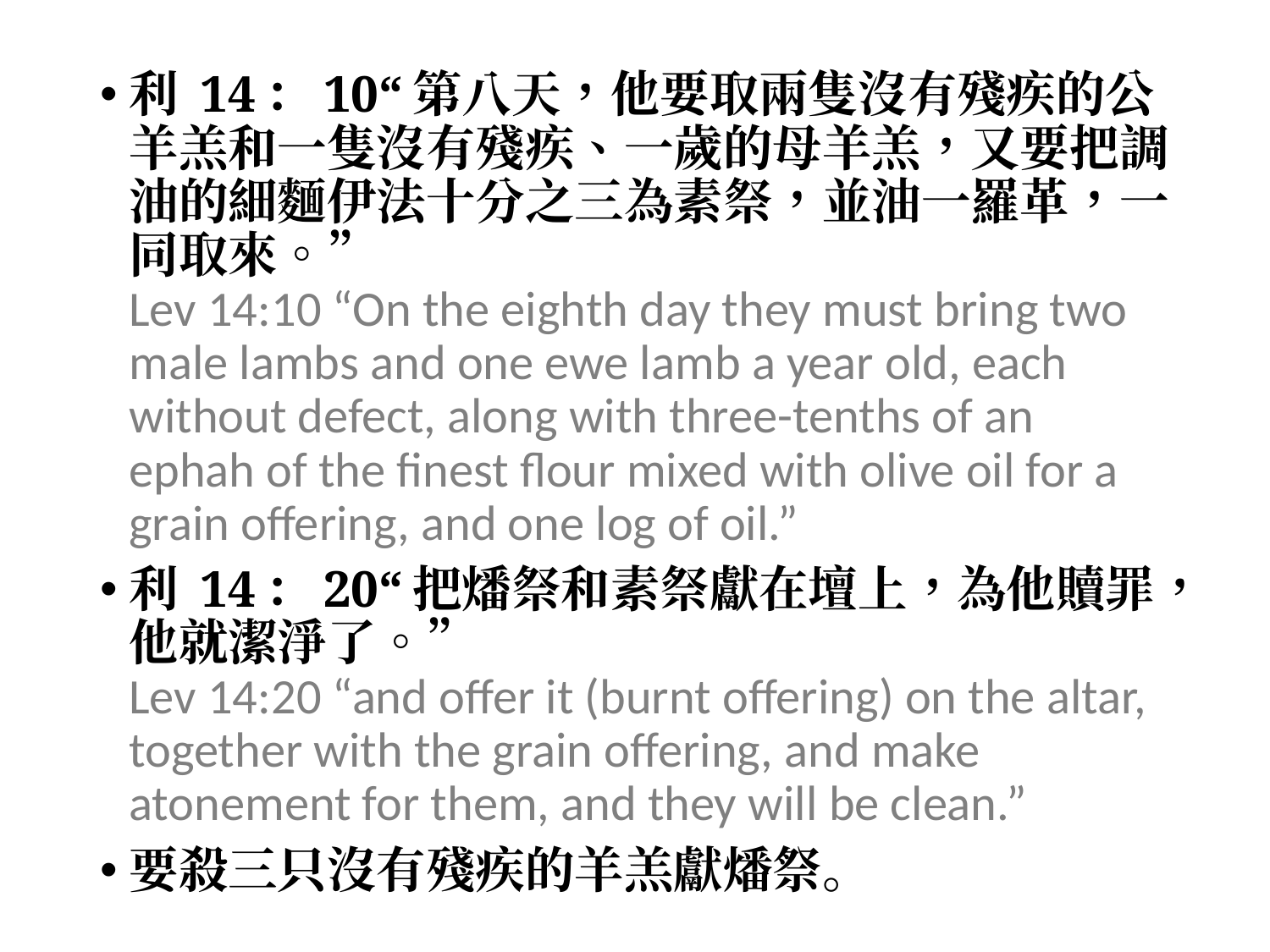

利 14：10“第八天，他要取兩隻沒有殘疾的公羊羔和一隻沒有殘疾、一歲的母羊羔，又要把調油的細麵伊法十分之三為素祭，並油一羅革，一同取來。”
Lev 14:10 “On the eighth day they must bring two male lambs and one ewe lamb a year old, each without defect, along with three-tenths of an ephah of the finest flour mixed with olive oil for a grain offering, and one log of oil.”
利 14：20“把燔祭和素祭獻在壇上，為他贖罪，他就潔淨了。”
Lev 14:20 “and offer it (burnt offering) on the altar, together with the grain offering, and make atonement for them, and they will be clean.”
要殺三只沒有殘疾的羊羔獻燔祭。